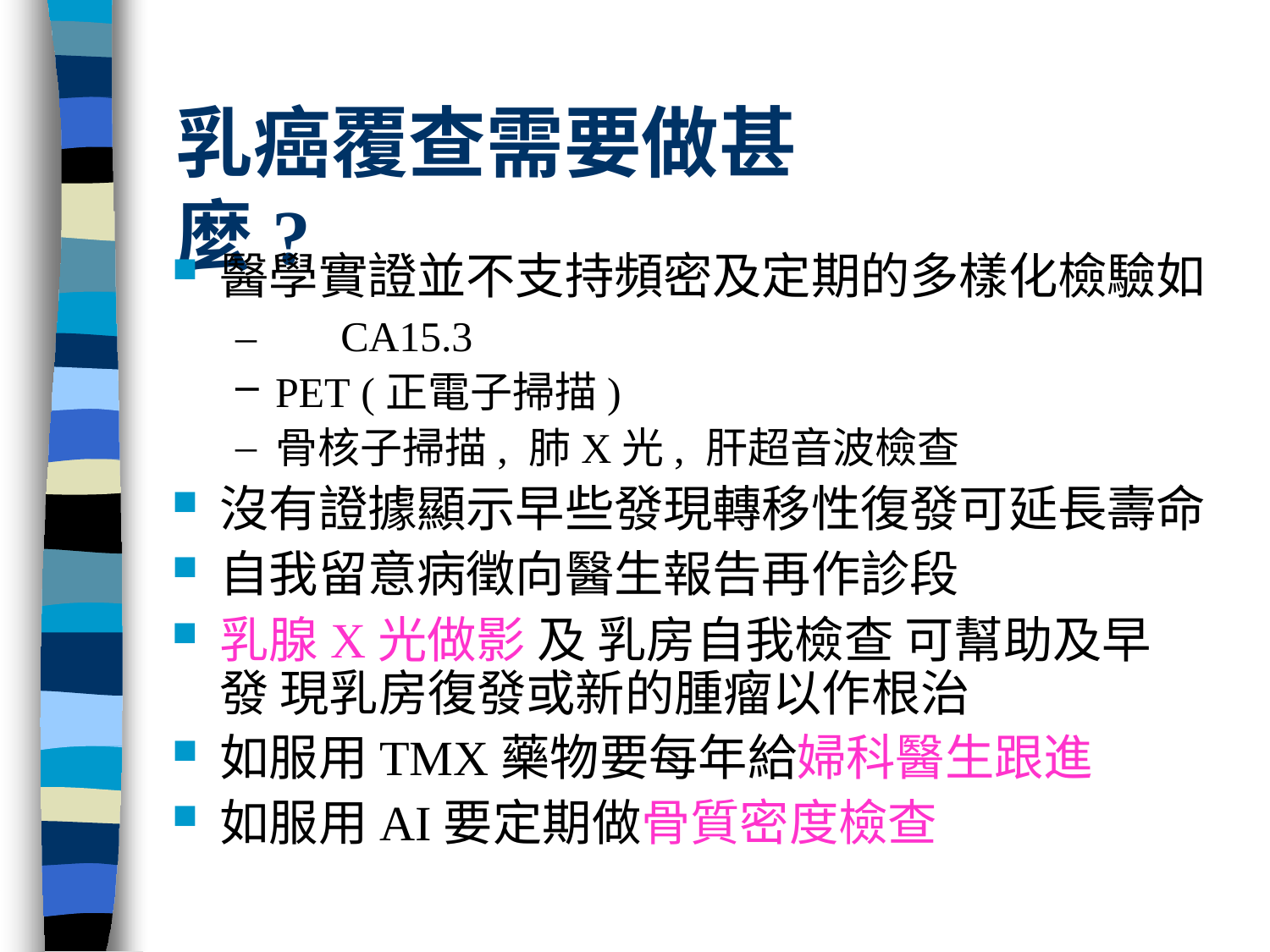

# 乳癌覆查需要做甚麼?

醫學實證並不支持頻密及定期的多樣化檢驗如
–	CA15.3
PET (正電子掃描)
骨核子掃描, 肺X光, 肝超音波檢查
沒有證據顯示早些發現轉移性復發可延長壽命
自我留意病徵向醫生報告再作診段
乳腺X光做影 及 乳房自我檢查 可幫助及早發 現乳房復發或新的腫瘤以作根治
如服用TMX藥物要每年給婦科醫生跟進
如服用AI要定期做骨質密度檢查